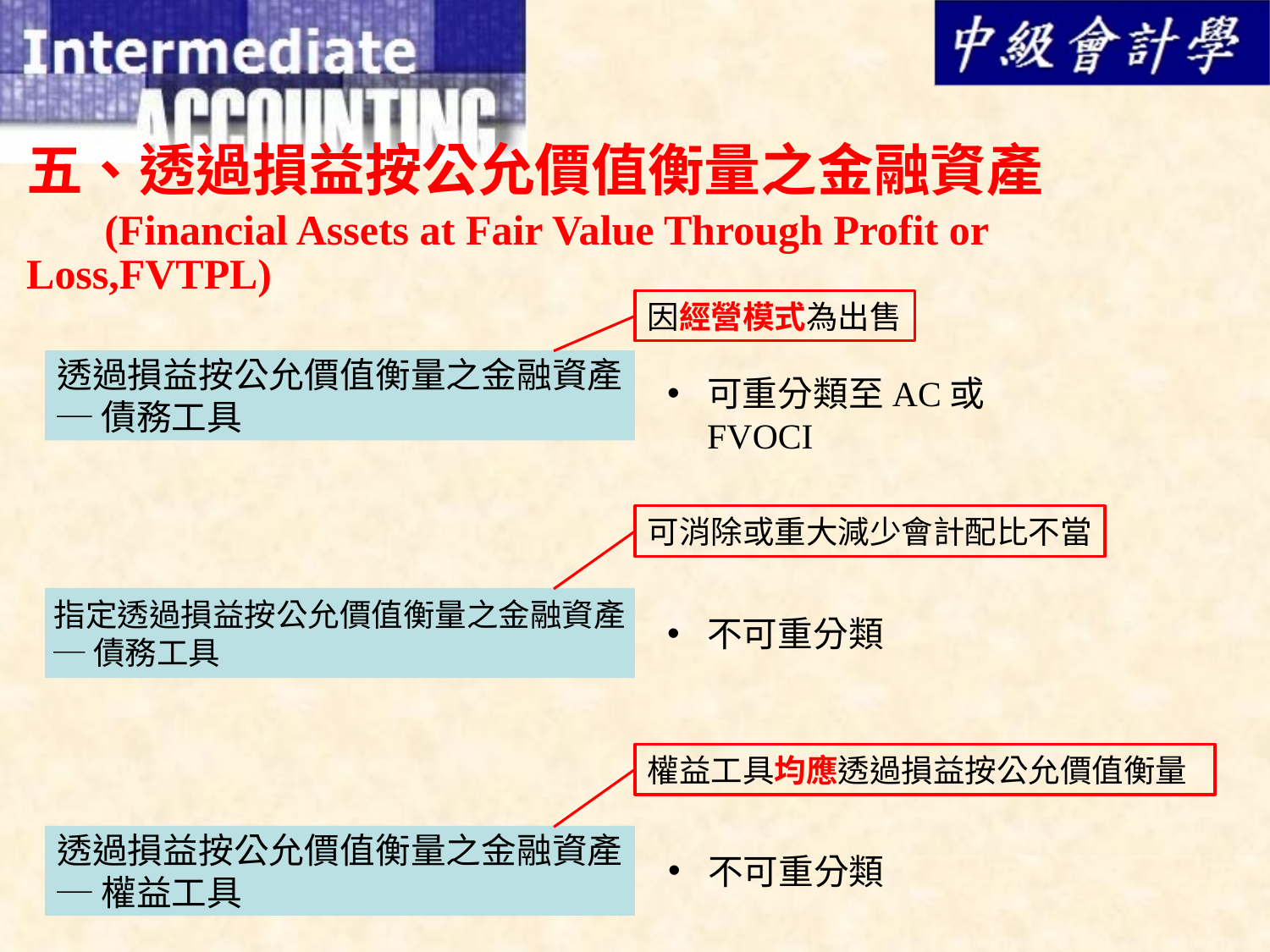

# 五、透過損益按公允價值衡量之金融資產 (Financial Assets at Fair Value Through Profit or Loss,FVTPL)
因經營模式為出售
透過損益按公允價值衡量之金融資產
─債務工具
可重分類至AC或FVOCI
可消除或重大減少會計配比不當
指定透過損益按公允價值衡量之金融資產
─債務工具
不可重分類
權益工具均應透過損益按公允價值衡量
透過損益按公允價值衡量之金融資產
─權益工具
不可重分類